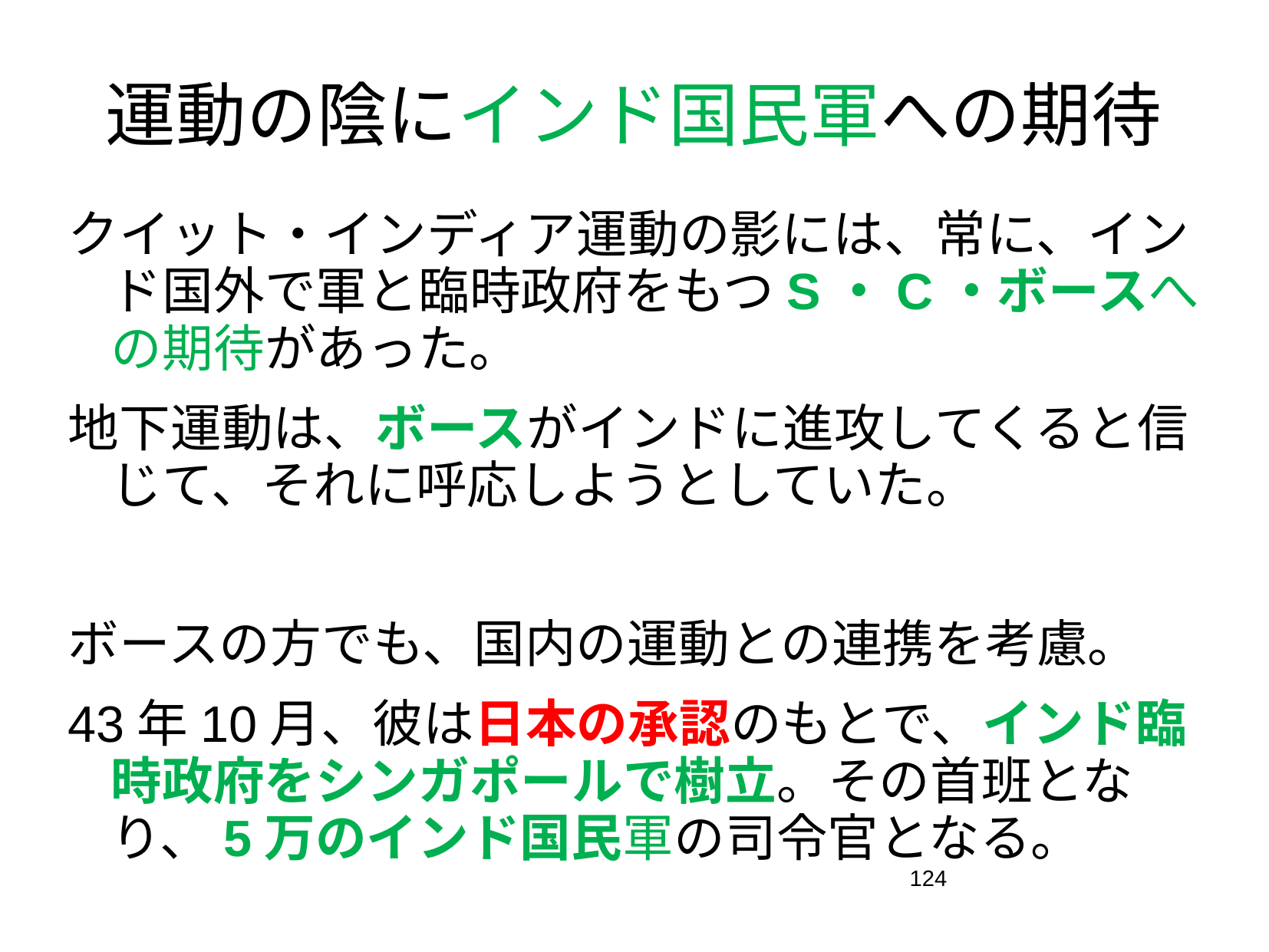

# 運動の陰にインド国民軍への期待
クイット・インディア運動の影には、常に、インド国外で軍と臨時政府をもつS・C・ボースへの期待があった。
地下運動は、ボースがインドに進攻してくると信じて、それに呼応しようとしていた。

ボースの方でも、国内の運動との連携を考慮。
43年10月、彼は日本の承認のもとで、インド臨時政府をシンガポールで樹立。その首班となり、5万のインド国民軍の司令官となる。

124